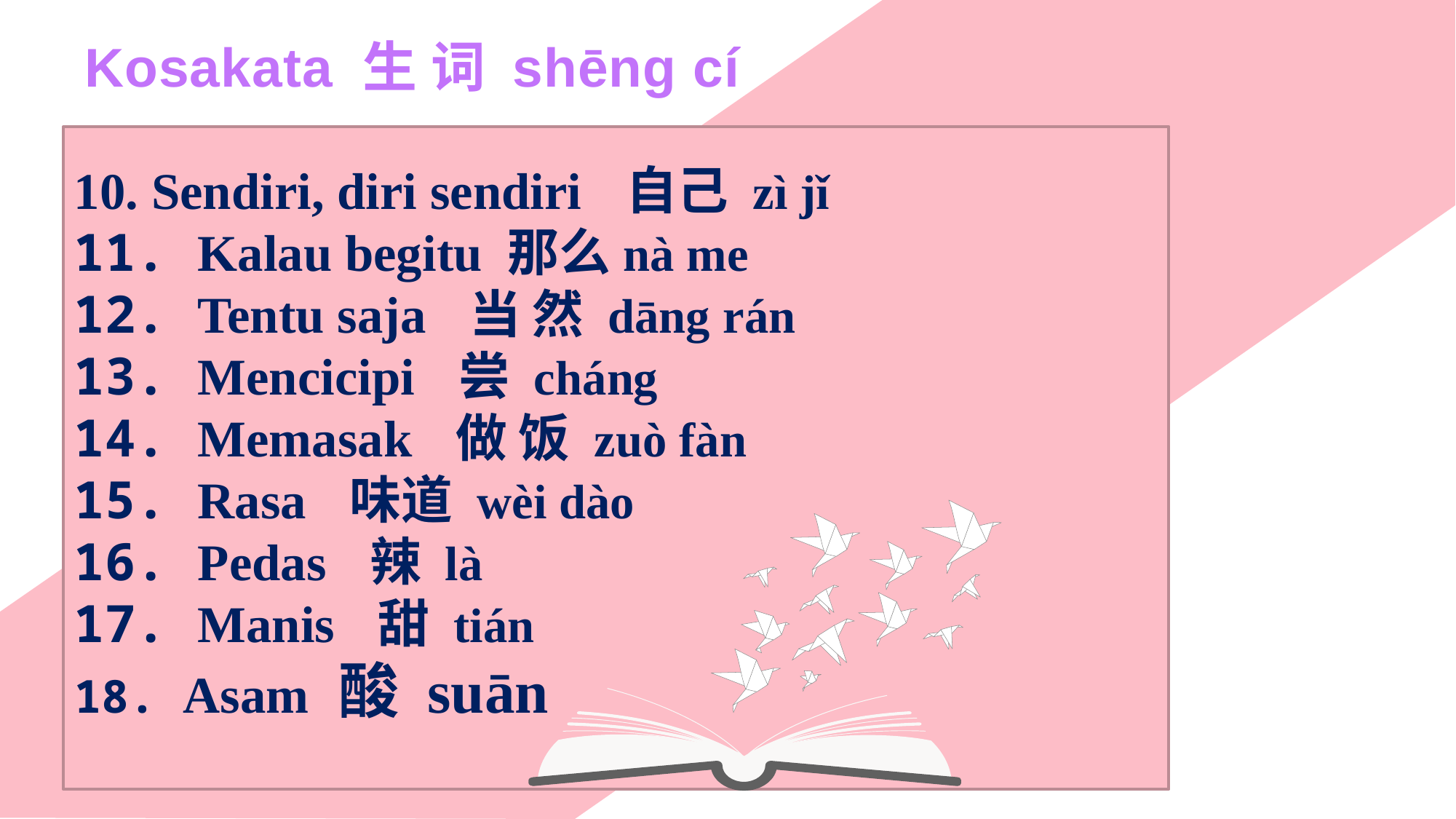

Kosakata 生 词 shēng cí
 Sendiri, diri sendiri 自己 zì jǐ
 Kalau begitu 那么nà me
 Tentu saja 当 然 dāng rán
 Mencicipi 尝 cháng
 Memasak 做 饭 zuò fàn
 Rasa 味道 wèi dào
 Pedas 辣 là
 Manis 甜 tián
 Asam 酸 suān